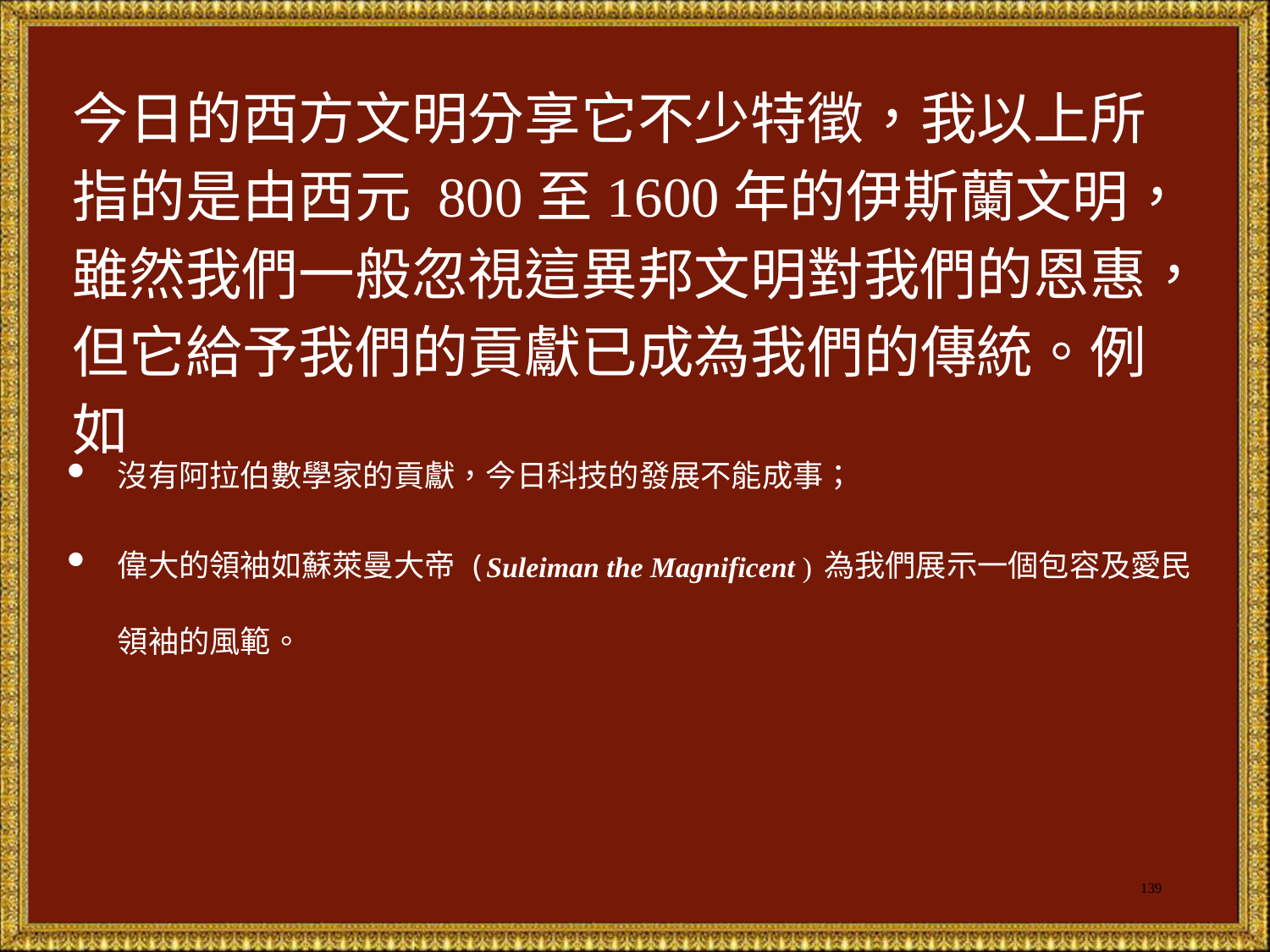

今日的西方文明分享它不少特徵，我以上所指的是由西元 800至1600年的伊斯蘭文明，雖然我們一般忽視這異邦文明對我們的恩惠，但它給予我們的貢獻已成為我們的傳統。例如
沒有阿拉伯數學家的貢獻，今日科技的發展不能成事；
偉大的領袖如蘇萊曼大帝(Suleiman the Magnificent )為我們展示一個包容及愛民領袖的風範。
139